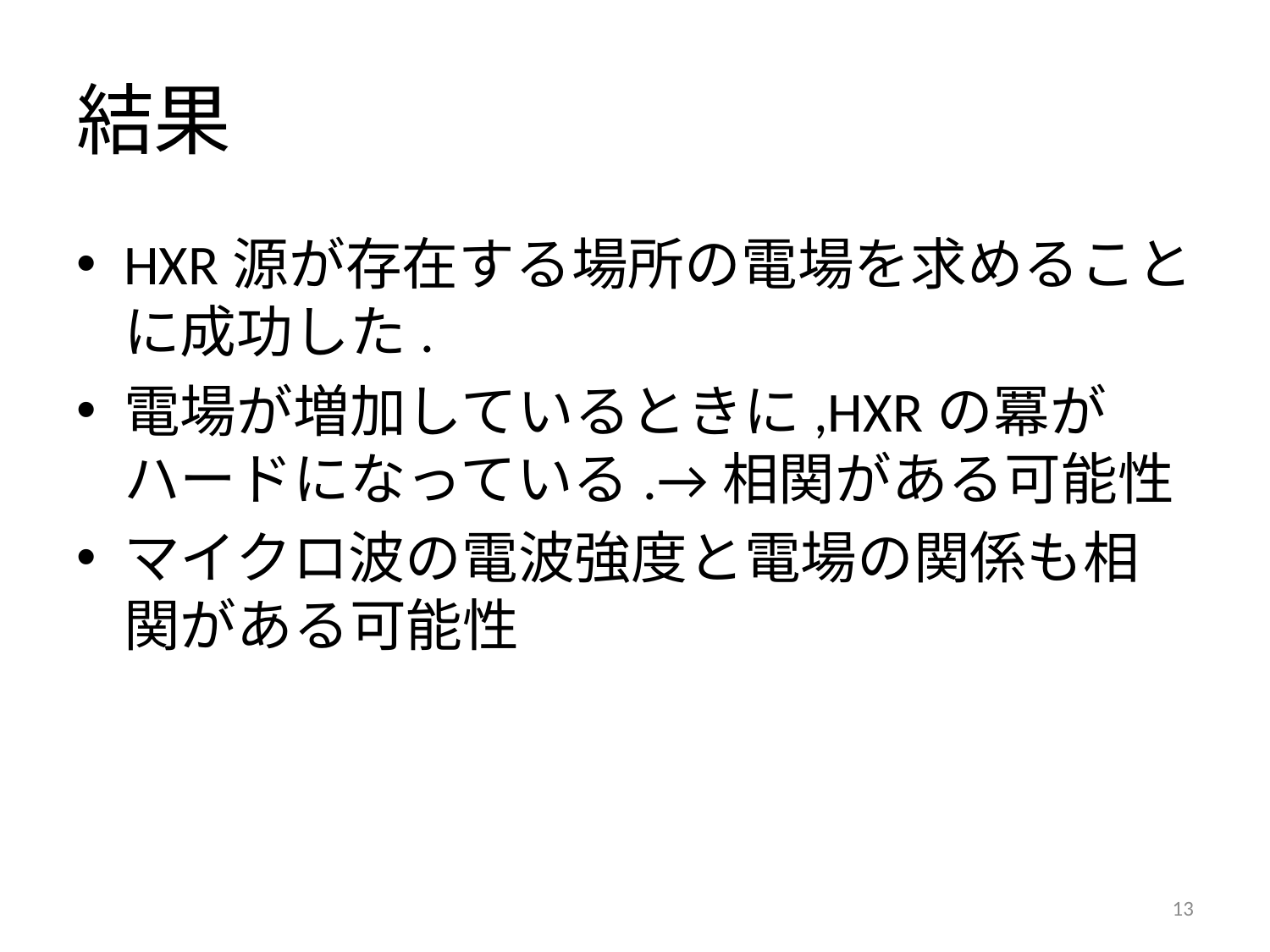

# 結果
HXR源が存在する場所の電場を求めることに成功した.
電場が増加しているときに,HXRの冪がハードになっている.→相関がある可能性
マイクロ波の電波強度と電場の関係も相関がある可能性
13